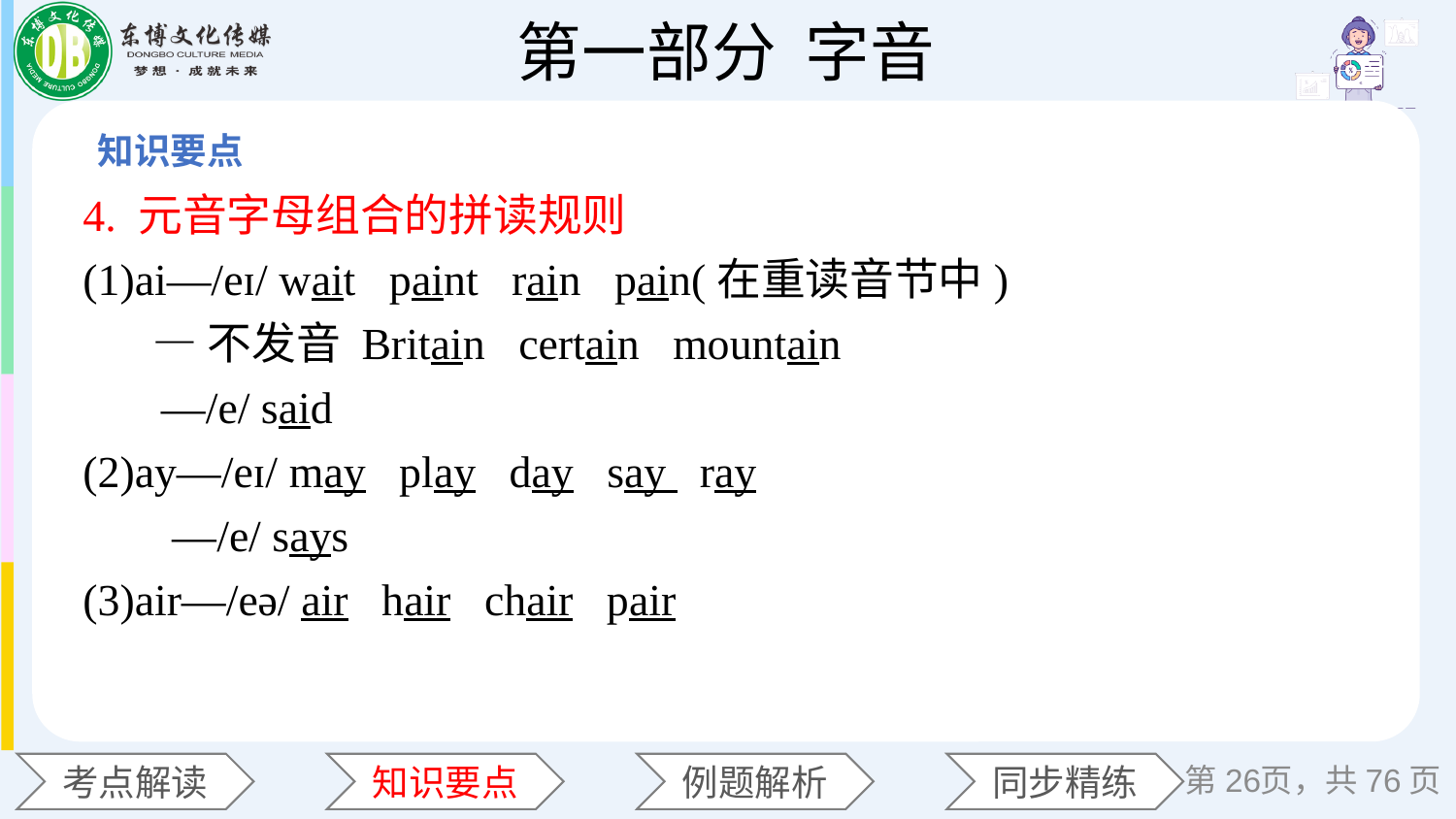

4. 元音字母组合的拼读规则
(1)ai—/eɪ/ wait   paint   rain   pain(在重读音节中)
       —不发音 Britain   certain   mountain
       —/e/ said
(2)ay—/eɪ/ may   play   day   say   ray
        —/e/ says
(3)air—/eə/ air   hair   chair   pair
第26页，共76页